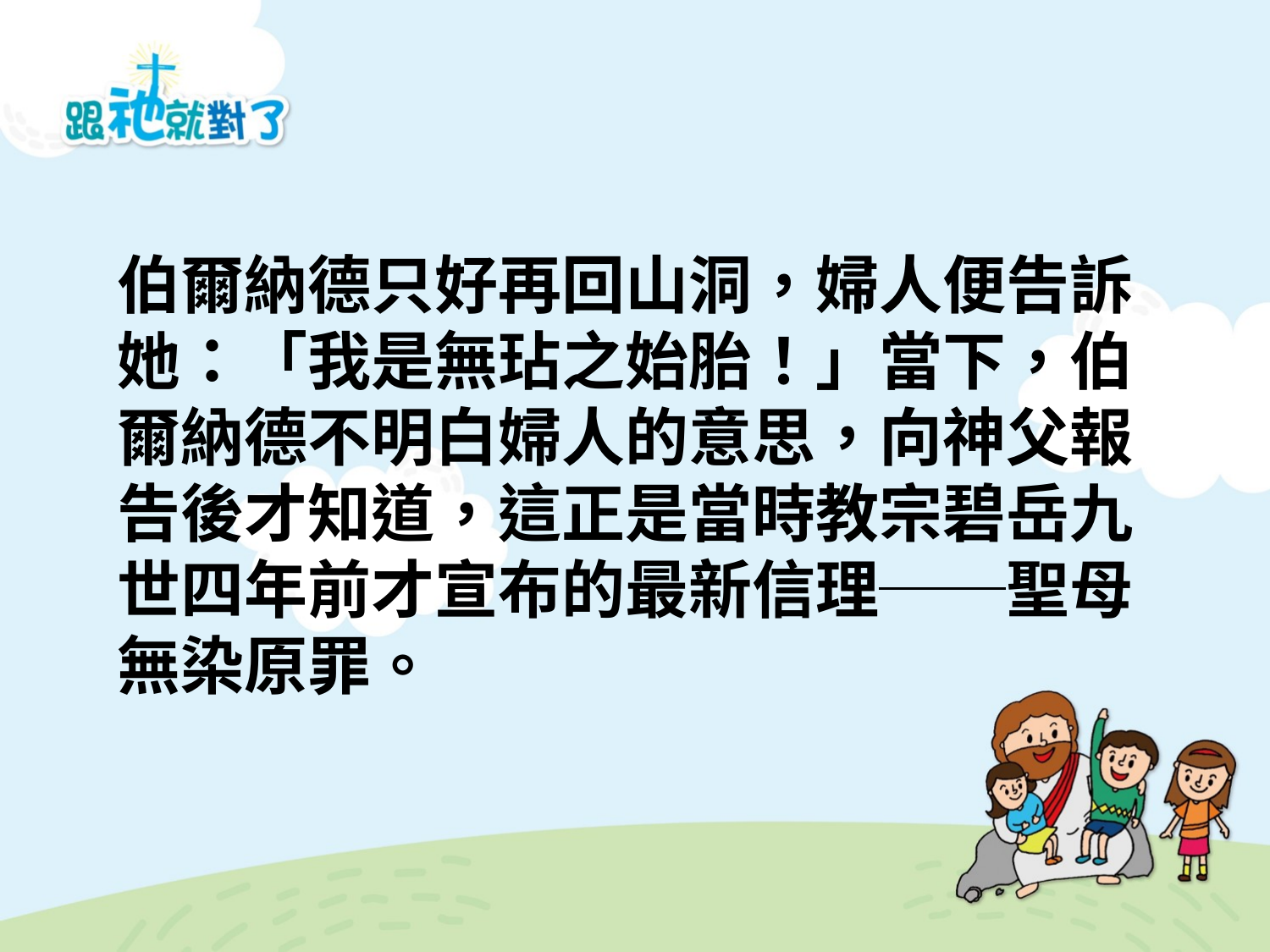

伯爾納德只好再回山洞，婦人便告訴她：「我是無玷之始胎！」當下，伯爾納德不明白婦人的意思，向神父報告後才知道，這正是當時教宗碧岳九世四年前才宣布的最新信理──聖母無染原罪。